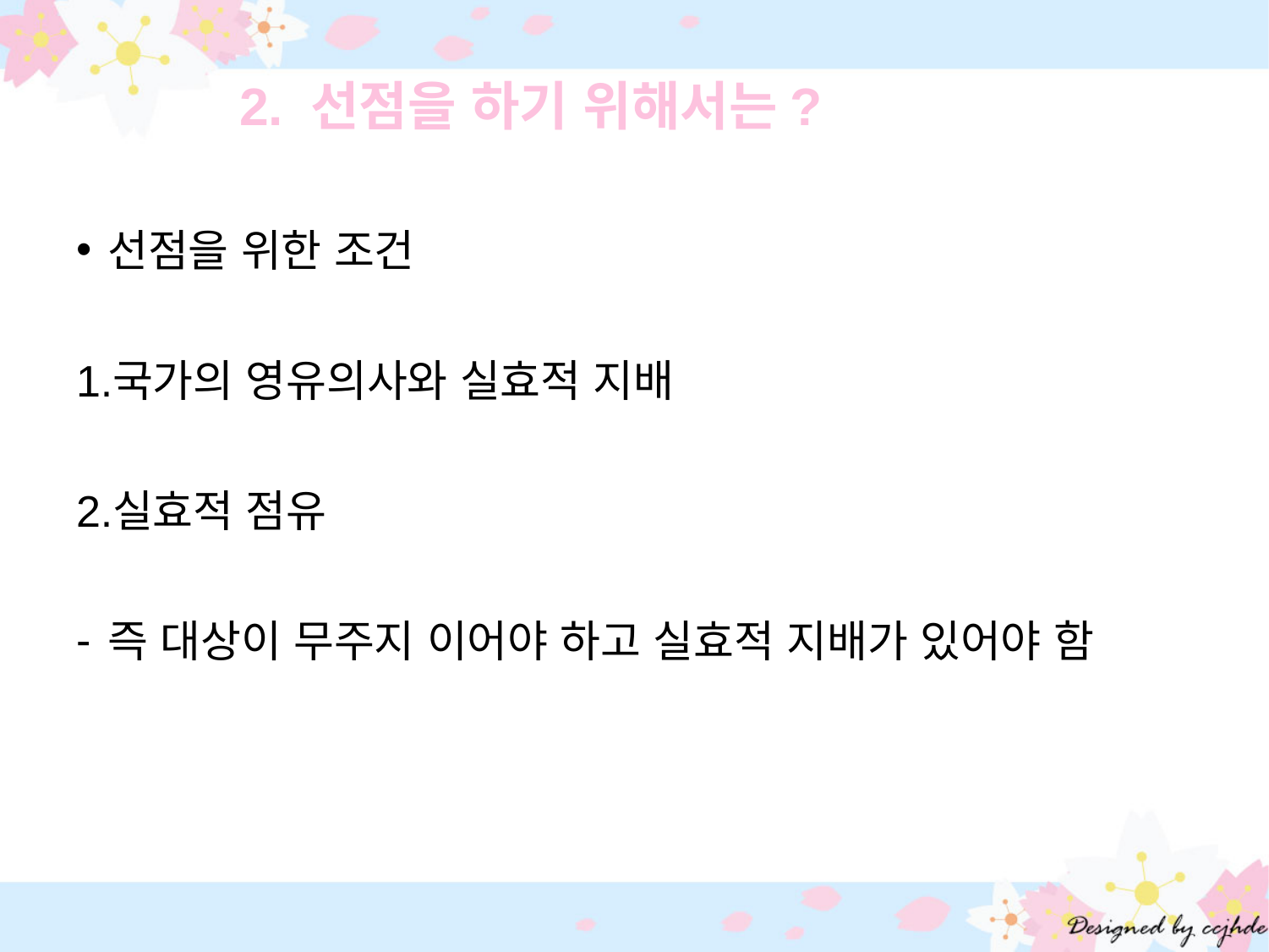

2. 선점을 하기 위해서는?
선점을 위한 조건

국가의 영유의사와 실효적 지배

실효적 점유

즉 대상이 무주지 이어야 하고 실효적 지배가 있어야 함